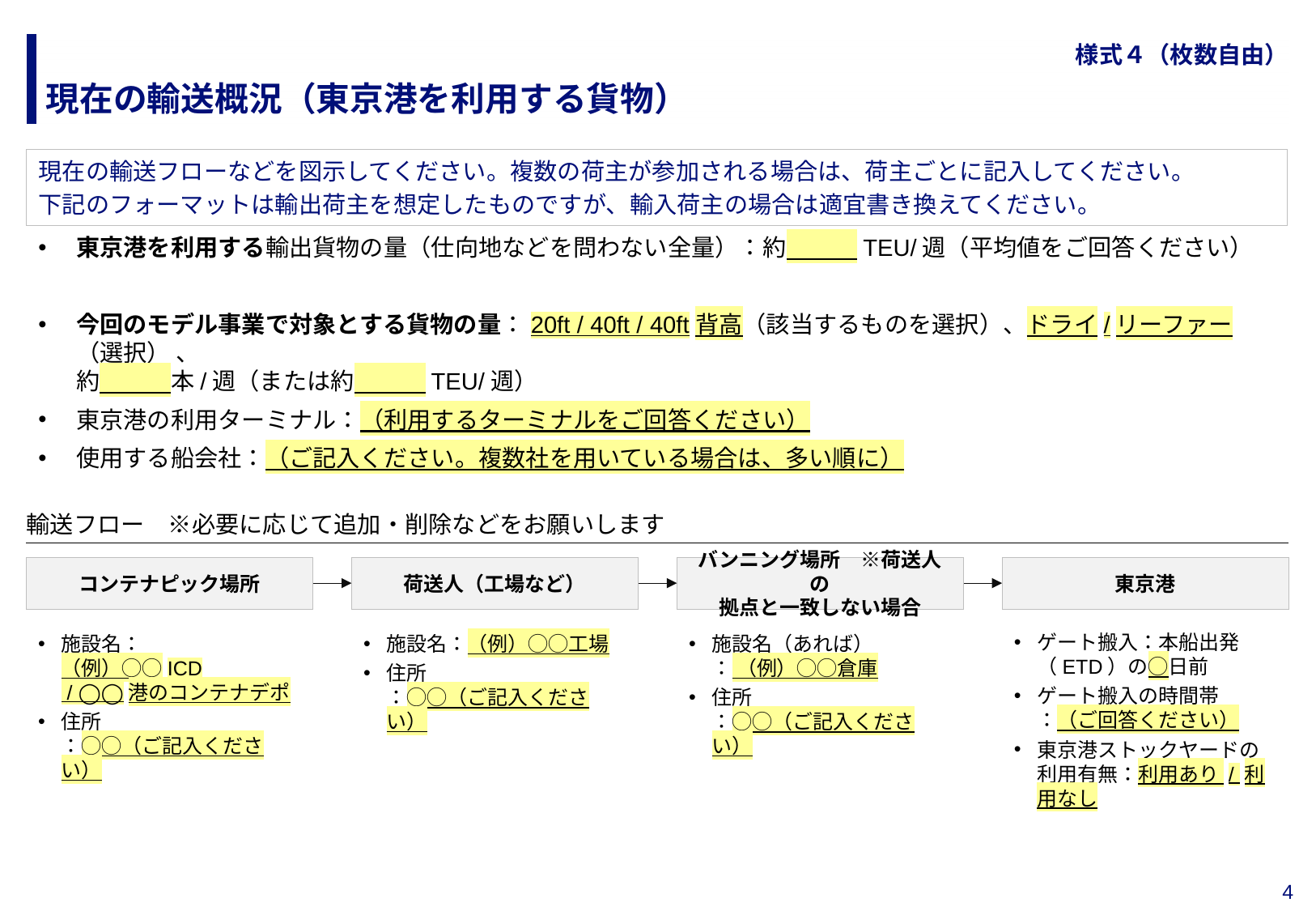

# 様式４（枚数自由）
現在の輸送概況（東京港を利用する貨物）
現在の輸送フローなどを図示してください。複数の荷主が参加される場合は、荷主ごとに記入してください。
下記のフォーマットは輸出荷主を想定したものですが、輸入荷主の場合は適宜書き換えてください。
東京港を利用する輸出貨物の量（仕向地などを問わない全量）：約　　　TEU/週（平均値をご回答ください）

今回のモデル事業で対象とする貨物の量：20ft / 40ft / 40ft背高（該当するものを選択）、ドライ/リーファー（選択） 、
約　　　本/週（または約　　　TEU/週）
東京港の利用ターミナル：（利用するターミナルをご回答ください）
使用する船会社：（ご記入ください。複数社を用いている場合は、多い順に）
輸送フロー　※必要に応じて追加・削除などをお願いします
コンテナピック場所
施設名：
（例）◯◯ICD
 / ◯◯港のコンテナデポ
住所
：◯◯（ご記入ください）
荷送人（工場など）
施設名：（例）◯◯工場
住所
：◯◯（ご記入ください）
バンニング場所　※荷送人の
拠点と一致しない場合
施設名（あれば）
： （例）◯◯倉庫
住所
：◯◯（ご記入ください）
東京港
ゲート搬入：本船出発（ETD）の◯日前
ゲート搬入の時間帯
：（ご回答ください）
東京港ストックヤードの利用有無：利用あり / 利用なし